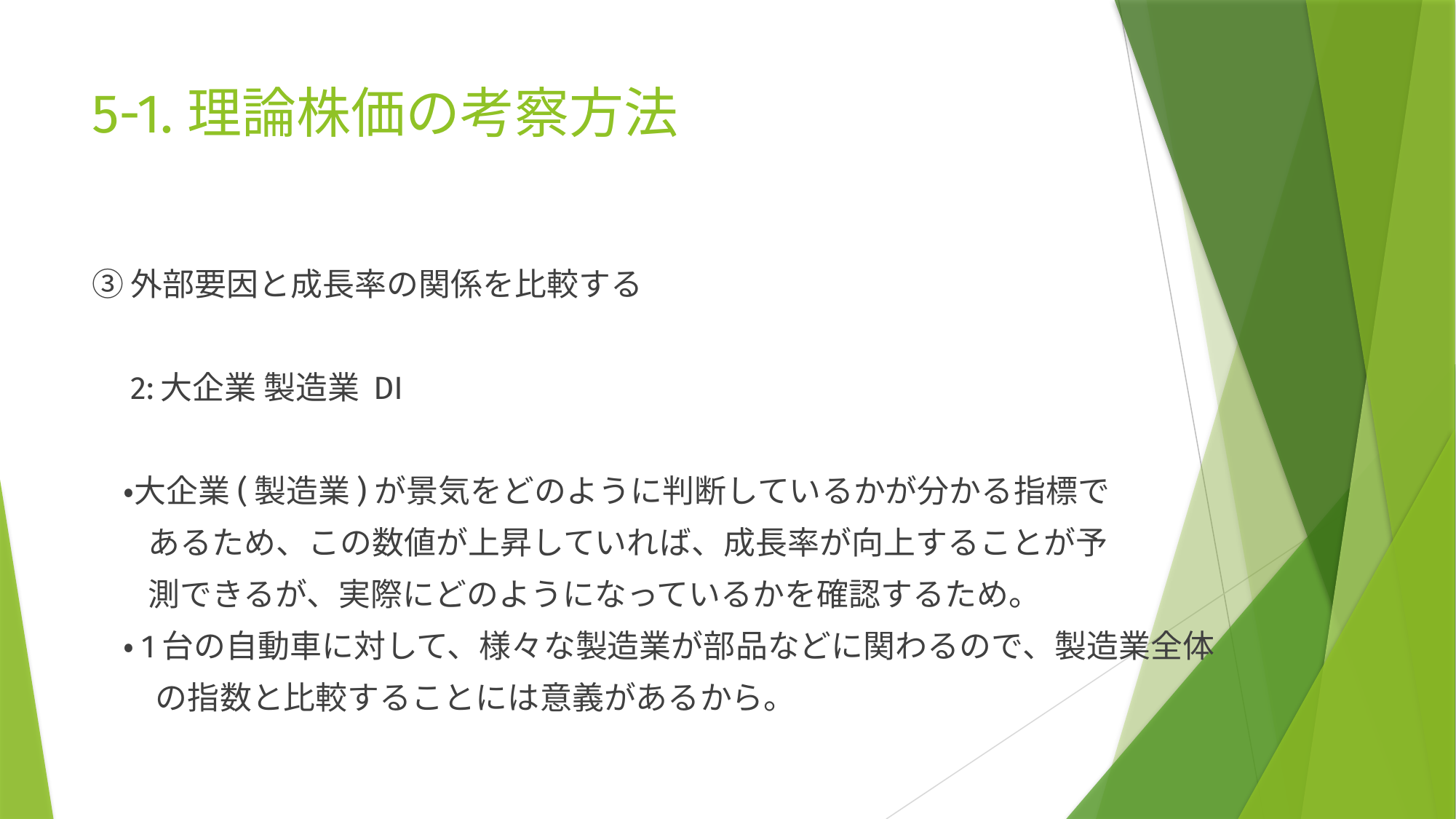

# 5-1.理論株価の考察方法
③外部要因と成長率の関係を比較する

　2:大企業 製造業 DI

　・大企業(製造業)が景気をどのように判断しているかが分かる指標で
       あるため、この数値が上昇していれば、成長率が向上することが予
       測できるが、実際にどのようになっているかを確認するため。
　・1台の自動車に対して、様々な製造業が部品などに関わるので、製造業全体
　　の指数と比較することには意義があるから。